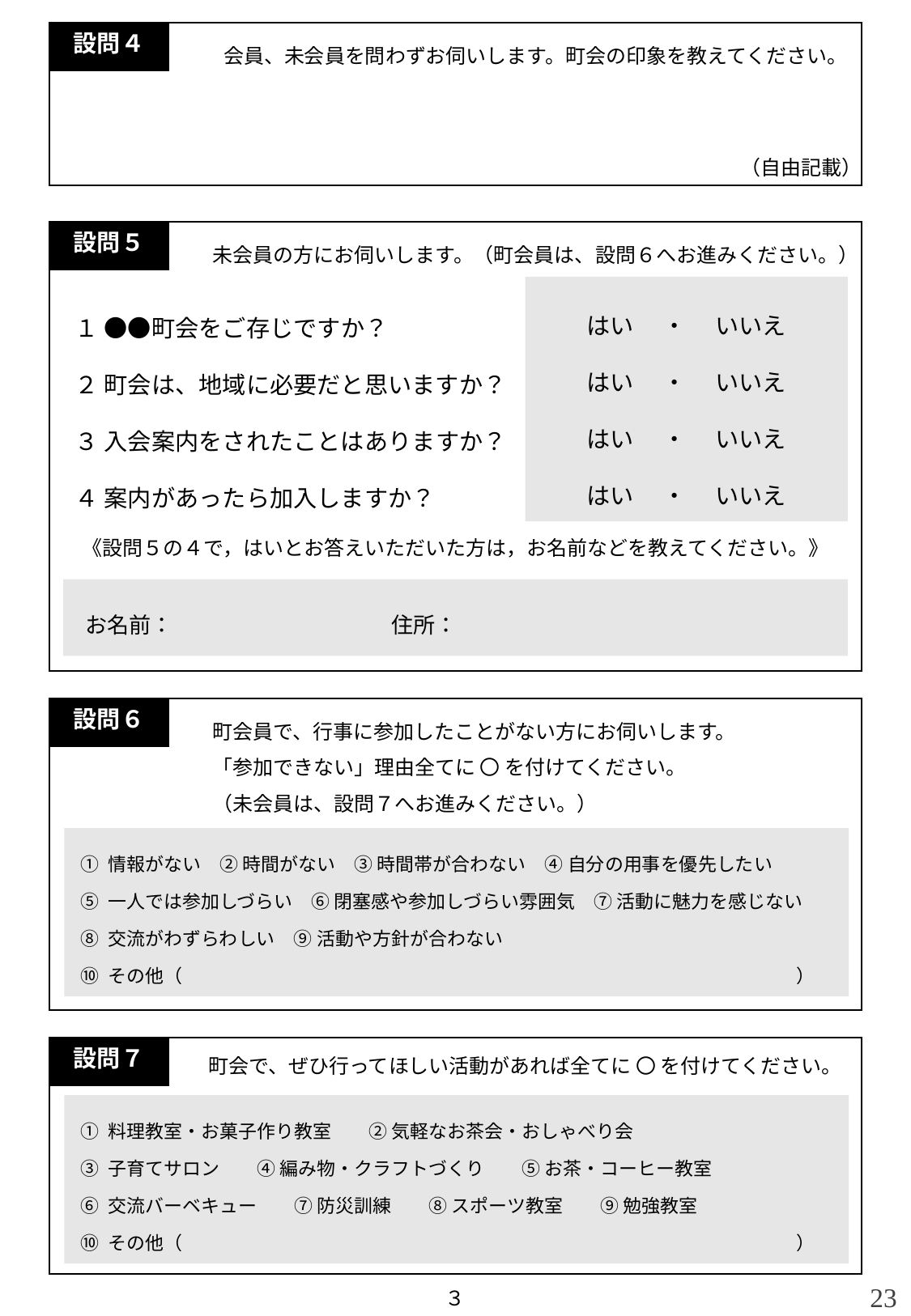

設問４
会員、未会員を問わずお伺いします。町会の印象を教えてください。
（自由記載）

設問５
未会員の方にお伺いします。（町会員は、設問６へお進みください。）
はい　 ・ 　いいえ
はい　 ・　 いいえ
はい 　・　 いいえ
はい　 ・ 　いいえ
１ ●●町会をご存じですか？
２ 町会は、地域に必要だと思いますか？
３ 入会案内をされたことはありますか？
４ 案内があったら加入しますか？
《設問５の４で，はいとお答えいただいた方は，お名前などを教えてください。》
 お名前：　　　　　　　　　　住所：

設問６
町会員で、行事に参加したことがない方にお伺いします。
「参加できない」理由全てに 〇 を付けてください。
（未会員は、設問７へお進みください。）
 ① 情報がない　② 時間がない　③ 時間帯が合わない　④ 自分の用事を優先したい
 ⑤ 一人では参加しづらい　⑥ 閉塞感や参加しづらい雰囲気　⑦ 活動に魅力を感じない
 ⑧ 交流がわずらわしい　⑨ 活動や方針が合わない
 ⑩ その他（　　　　　　　　　　　　　　　　　　　　　　　　　　　　　　　　　）

設問７
町会で、ぜひ行ってほしい活動があれば全てに 〇 を付けてください。
 ① 料理教室・お菓子作り教室　　② 気軽なお茶会・おしゃべり会
 ③ 子育てサロン　　④ 編み物・クラフトづくり　　⑤ お茶・コーヒー教室
 ⑥ 交流バーベキュー　　⑦ 防災訓練　　⑧ スポーツ教室　　⑨ 勉強教室
 ⑩ その他（　　　　　　　　　　　　　　　　　　　　　　　　　　　　　　　　　）
３
23